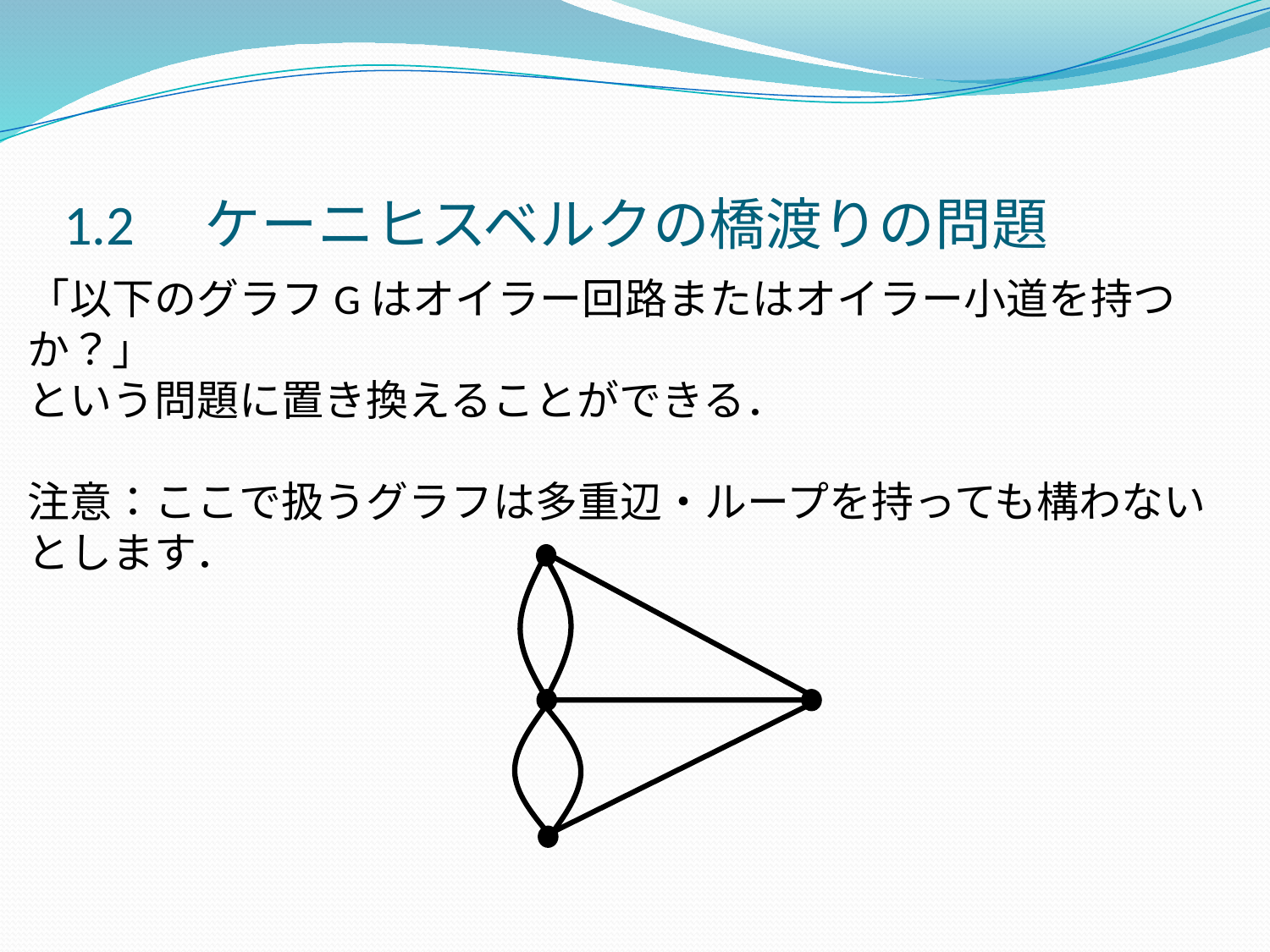

# 1.2　ケーニヒスベルクの橋渡りの問題
「以下のグラフGはオイラー回路またはオイラー小道を持つか？」
という問題に置き換えることができる．

注意：ここで扱うグラフは多重辺・ループを持っても構わないとします．